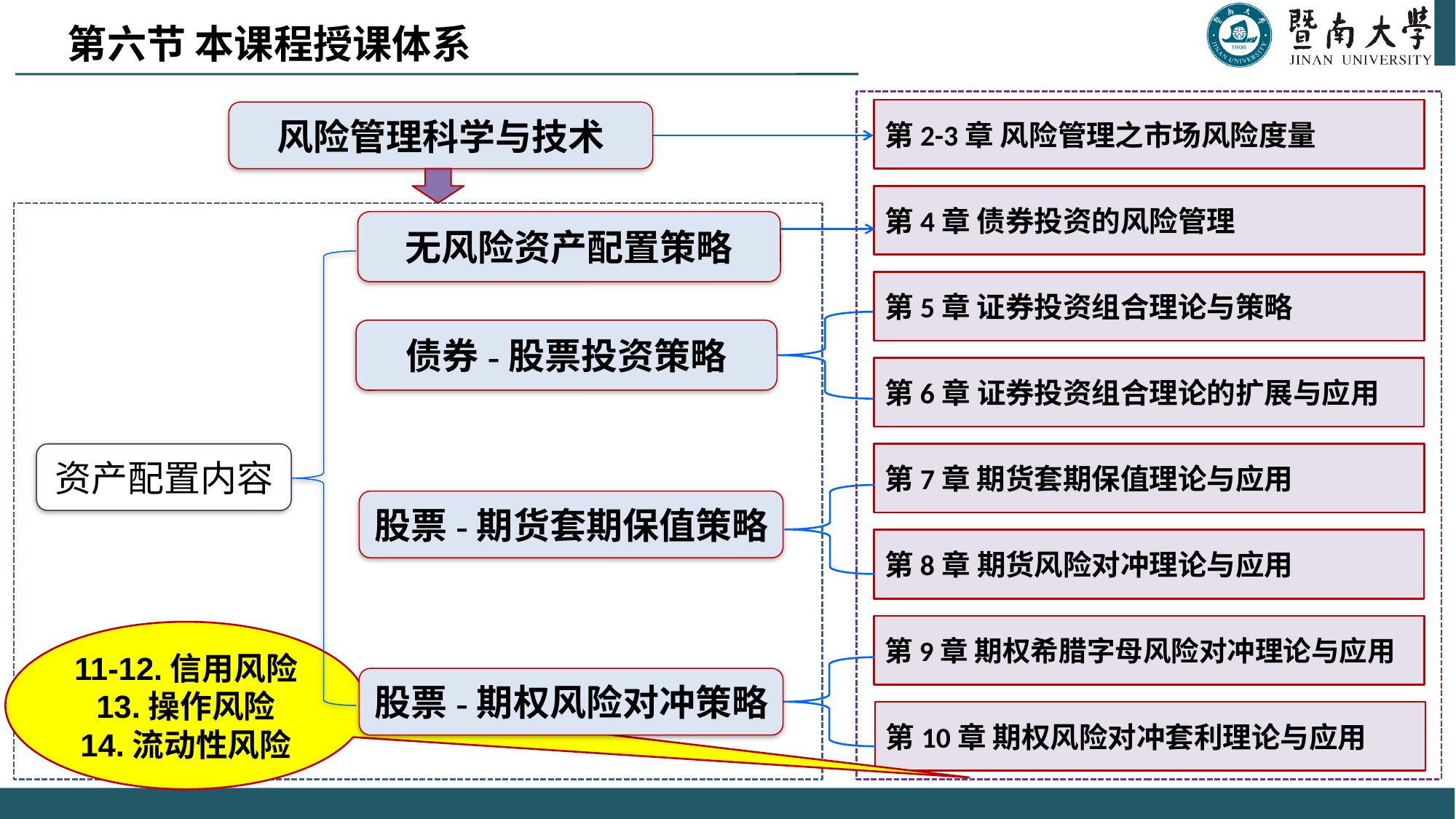

第六节 本课程授课体系

第2-3章 风险管理之市场风险度量
风险管理科学与技术

第4章 债券投资的风险管理

无风险资产配置策略

第5章 证券投资组合理论与策略

债券-股票投资策略
第6章 证券投资组合理论的扩展与应用
资产配置内容
第7章 期货套期保值理论与应用

股票-期货套期保值策略
第8章 期货风险对冲理论与应用
第9章 期权希腊字母风险对冲理论与应用
11-12.信用风险
13.操作风险
14.流动性风险

股票-期权风险对冲策略
第10章 期权风险对冲套利理论与应用